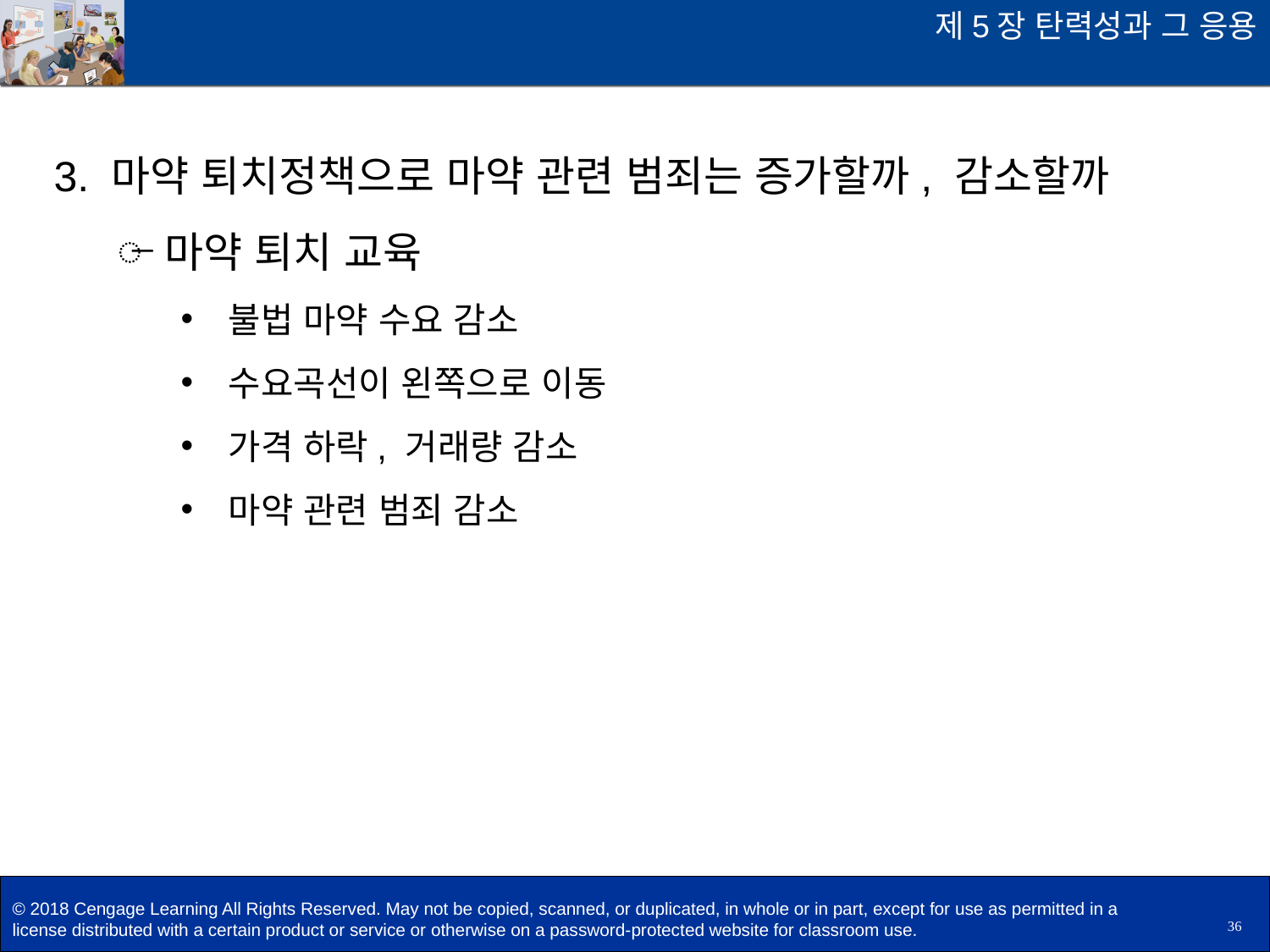

제5장 탄력성과 그 응용
3. 마약 퇴치정책으로 마약 관련 범죄는 증가할까, 감소할까
마약 퇴치 교육
불법 마약 수요 감소
수요곡선이 왼쪽으로 이동
가격 하락, 거래량 감소
마약 관련 범죄 감소